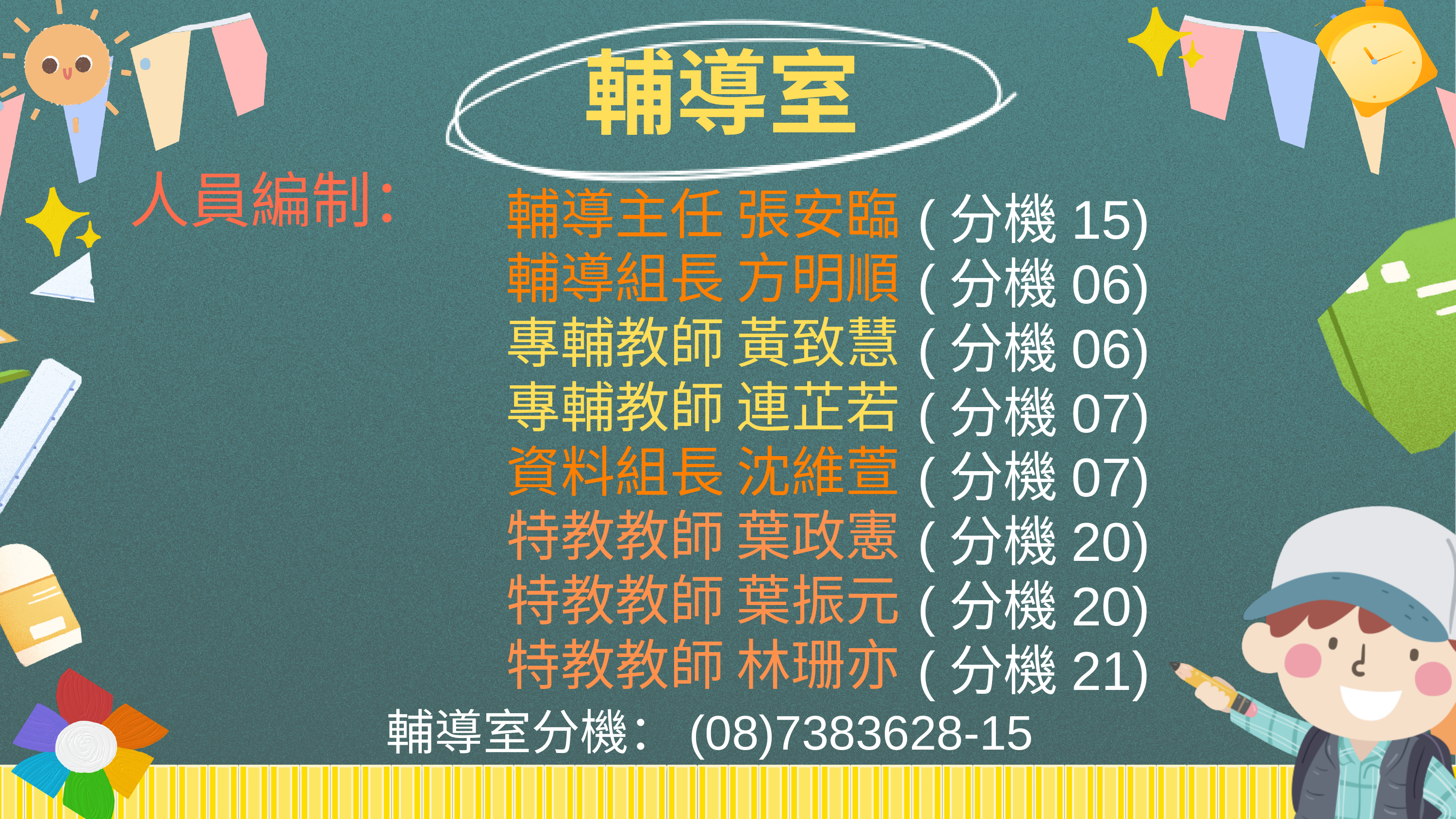

輔導室

人員編制：
輔導主任 張安臨
輔導組長 方明順
專輔教師 黃致慧
專輔教師 連芷若
資料組長 沈維萱
特教教師 葉政憲
特教教師 葉振元
特教教師 林珊亦
(分機15)
(分機06)
(分機06)
(分機07)
(分機07)
(分機20)
(分機20)
(分機21)

輔導室分機：(08)7383628-15